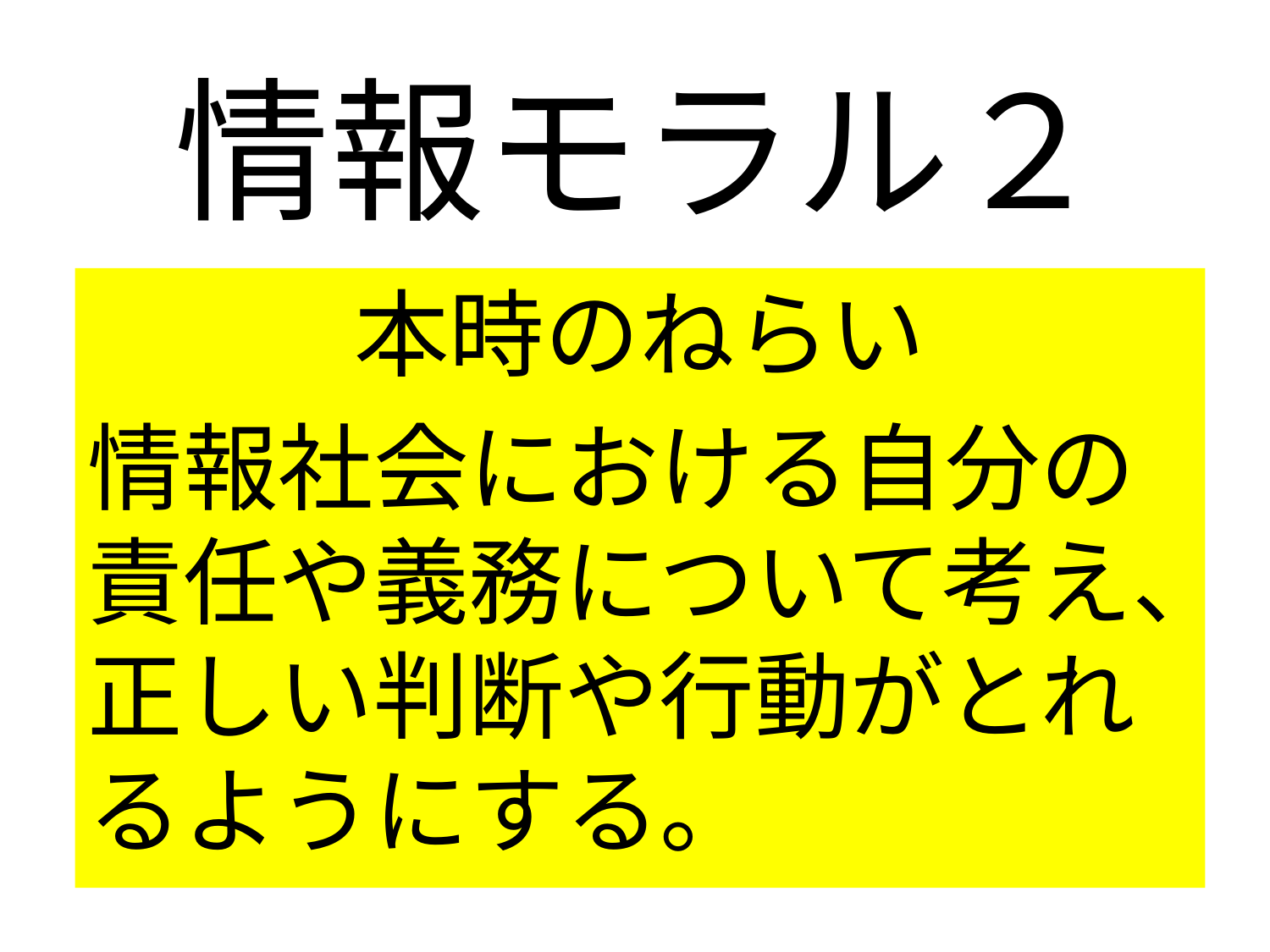

# 情報モラル２
本時のねらい
情報社会における自分の責任や義務について考え、正しい判断や行動がとれるようにする。